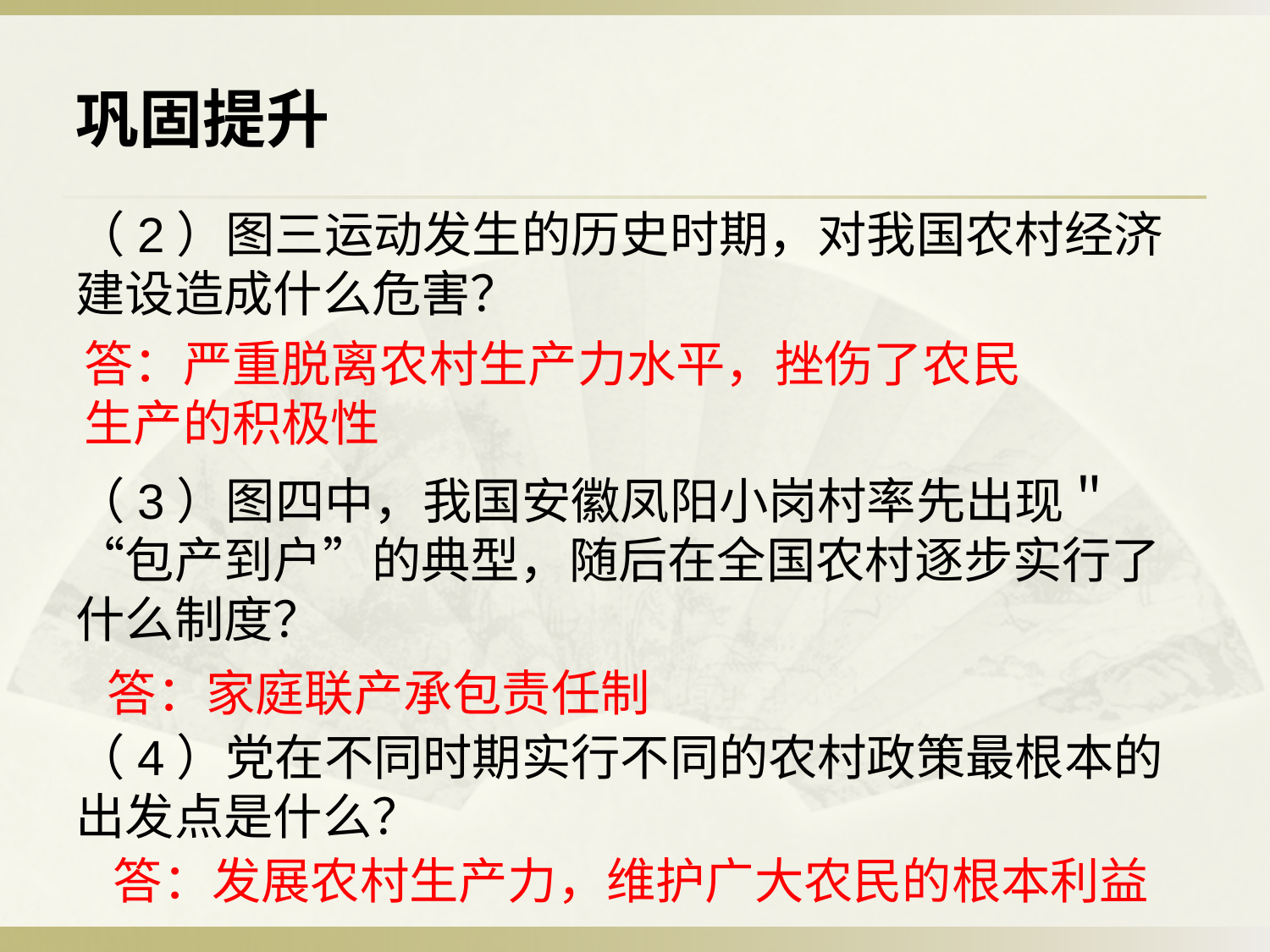

# 巩固提升
（2）图三运动发生的历史时期，对我国农村经济建设造成什么危害？

（3）图四中，我国安徽凤阳小岗村率先出现＂“包产到户”的典型，随后在全国农村逐步实行了什么制度？

（4）党在不同时期实行不同的农村政策最根本的出发点是什么？
答：严重脱离农村生产力水平，挫伤了农民生产的积极性
答：家庭联产承包责任制
答：发展农村生产力，维护广大农民的根本利益